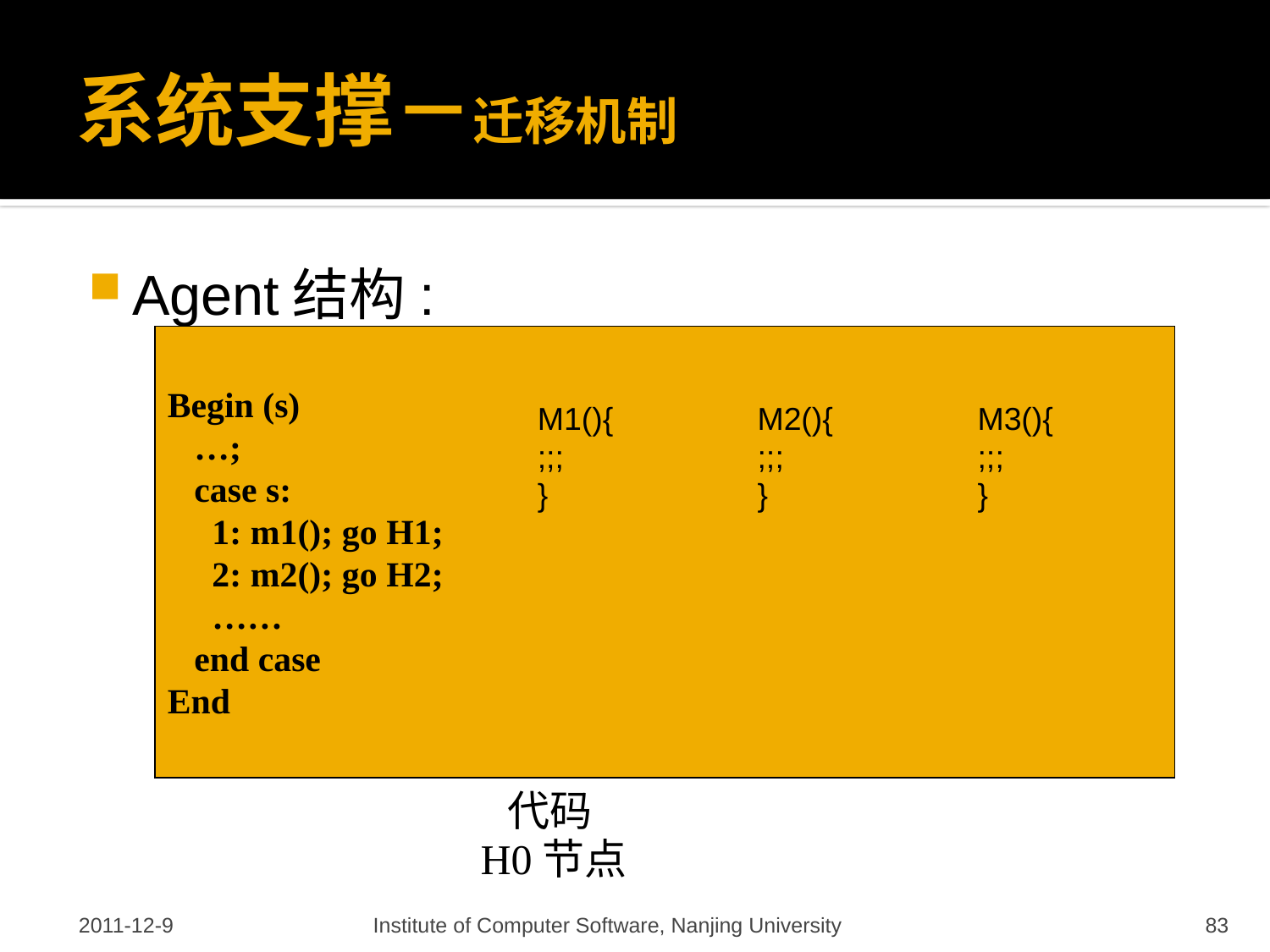

# 系统支撑－迁移机制
Agent结构:
Begin (s)
   …;
   case s:
     1: m1(); go H1;
     2: m2(); go H2;
     ……
   end case
End
代码
H0节点
M1(){
;;;
}
M2(){
;;;
}
M3(){
;;;
}
2011-12-9
Institute of Computer Software, Nanjing University
83